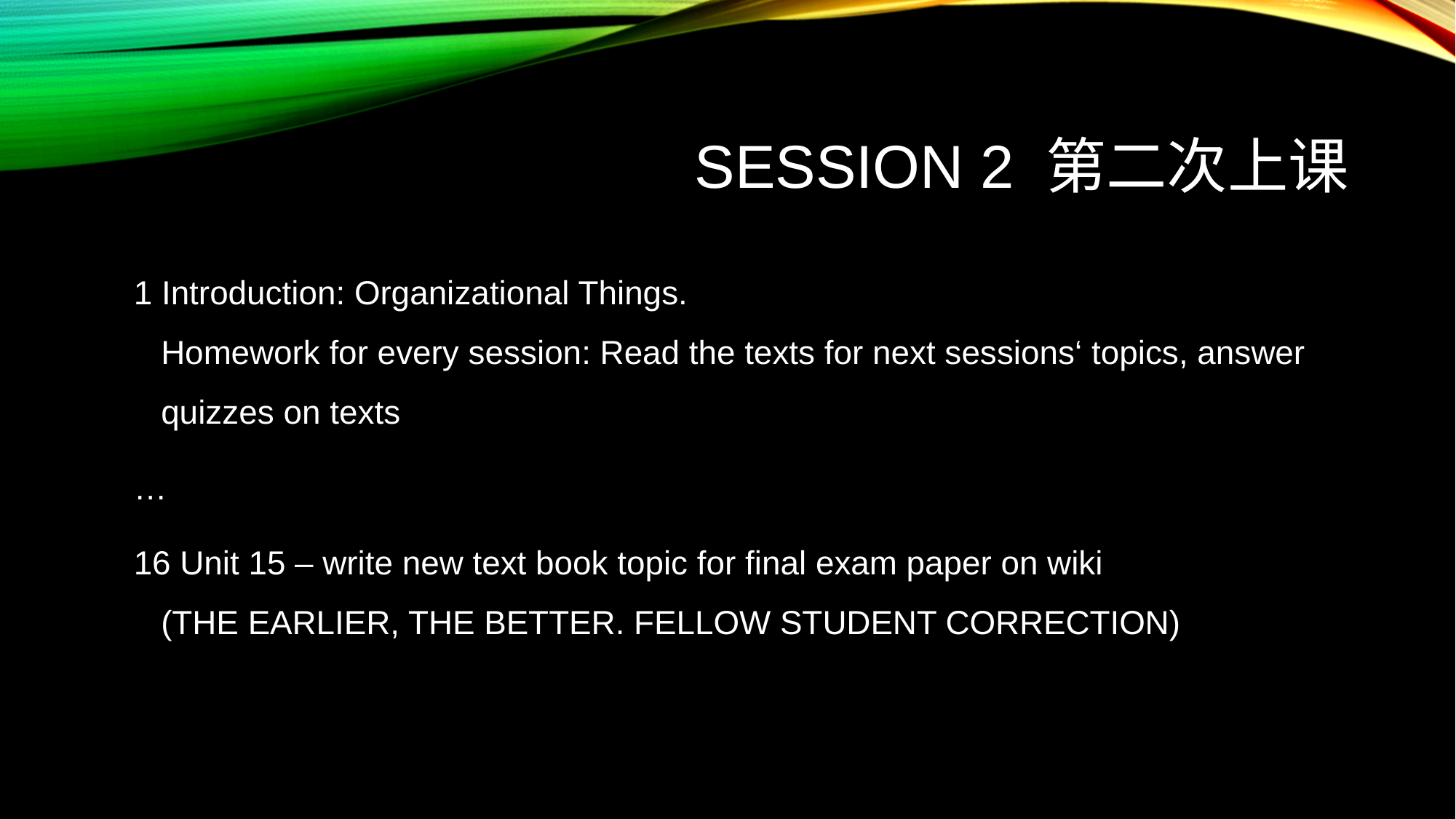

# Session 2 第二次上课
1 Introduction: Organizational Things.
Homework for every session: Read the texts for next sessions‘ topics, answer quizzes on texts
…
16 Unit 15 – write new text book topic for final exam paper on wiki
(THE EARLIER, THE BETTER. FELLOW STUDENT CORRECTION)